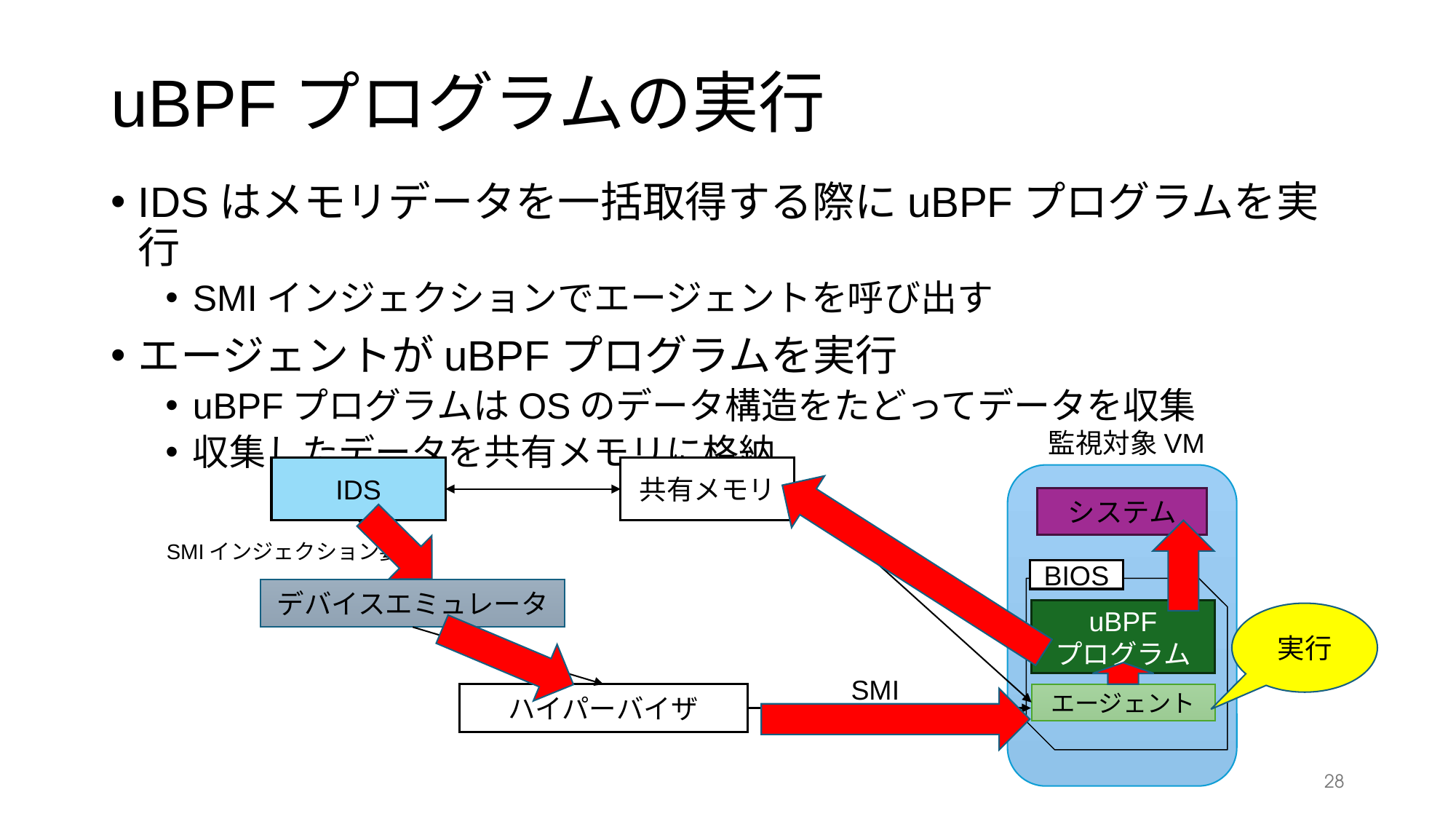

# uBPFプログラムの実行
IDSはメモリデータを一括取得する際にuBPFプログラムを実行
SMIインジェクションでエージェントを呼び出す
エージェントがuBPFプログラムを実行
uBPFプログラムはOSのデータ構造をたどってデータを収集
収集したデータを共有メモリに格納

監視対象VM
IDS
共有メモリ

システム

SMIインジェクション要求
BIOS

デバイスエミュレータ
uBPF
プログラム
実行

SMI
ハイパーバイザ
エージェント

28